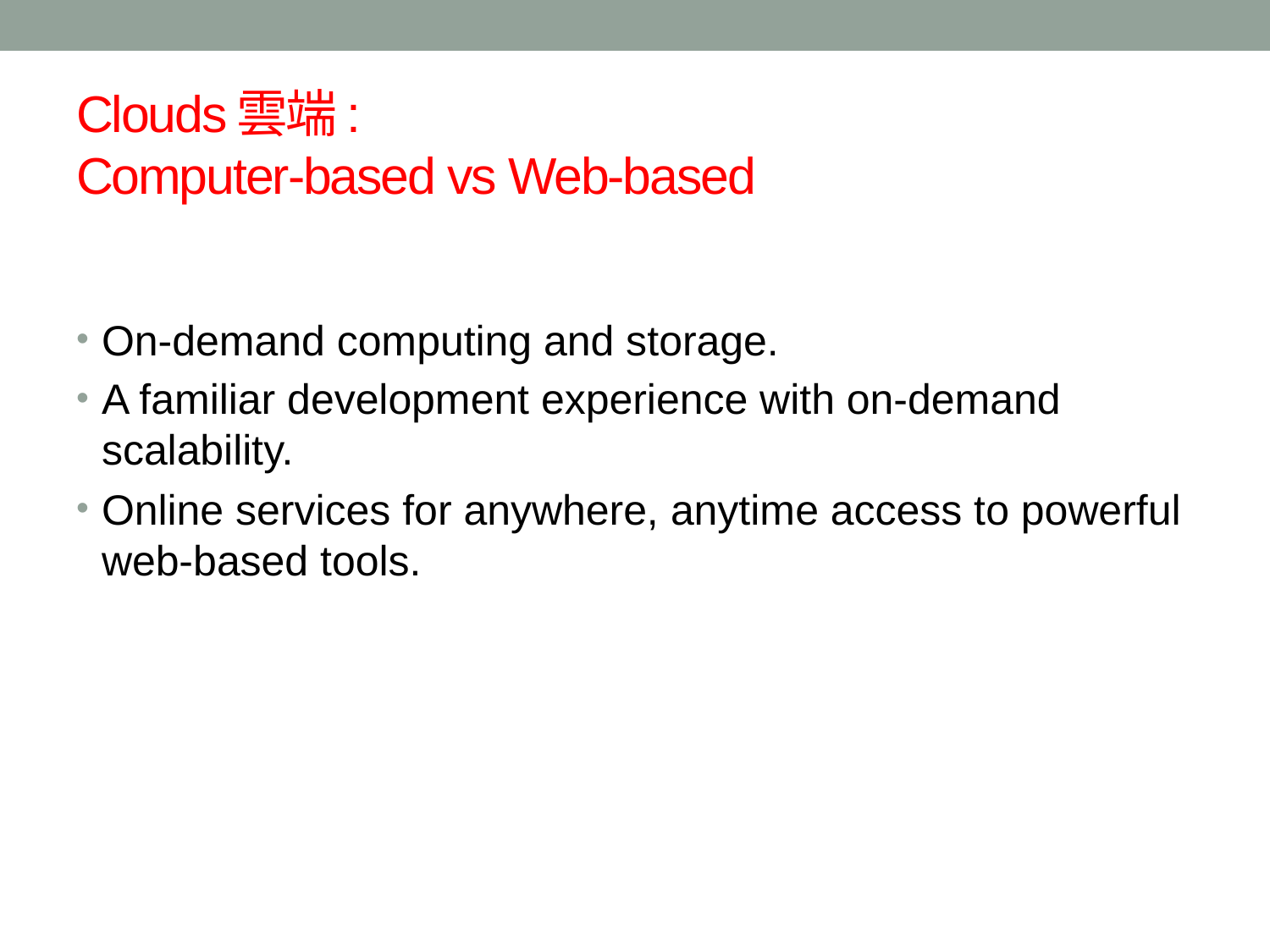

# Clouds雲端: Computer-based vs Web-based
On-demand computing and storage.
A familiar development experience with on-demand scalability.
Online services for anywhere, anytime access to powerful web-based tools.